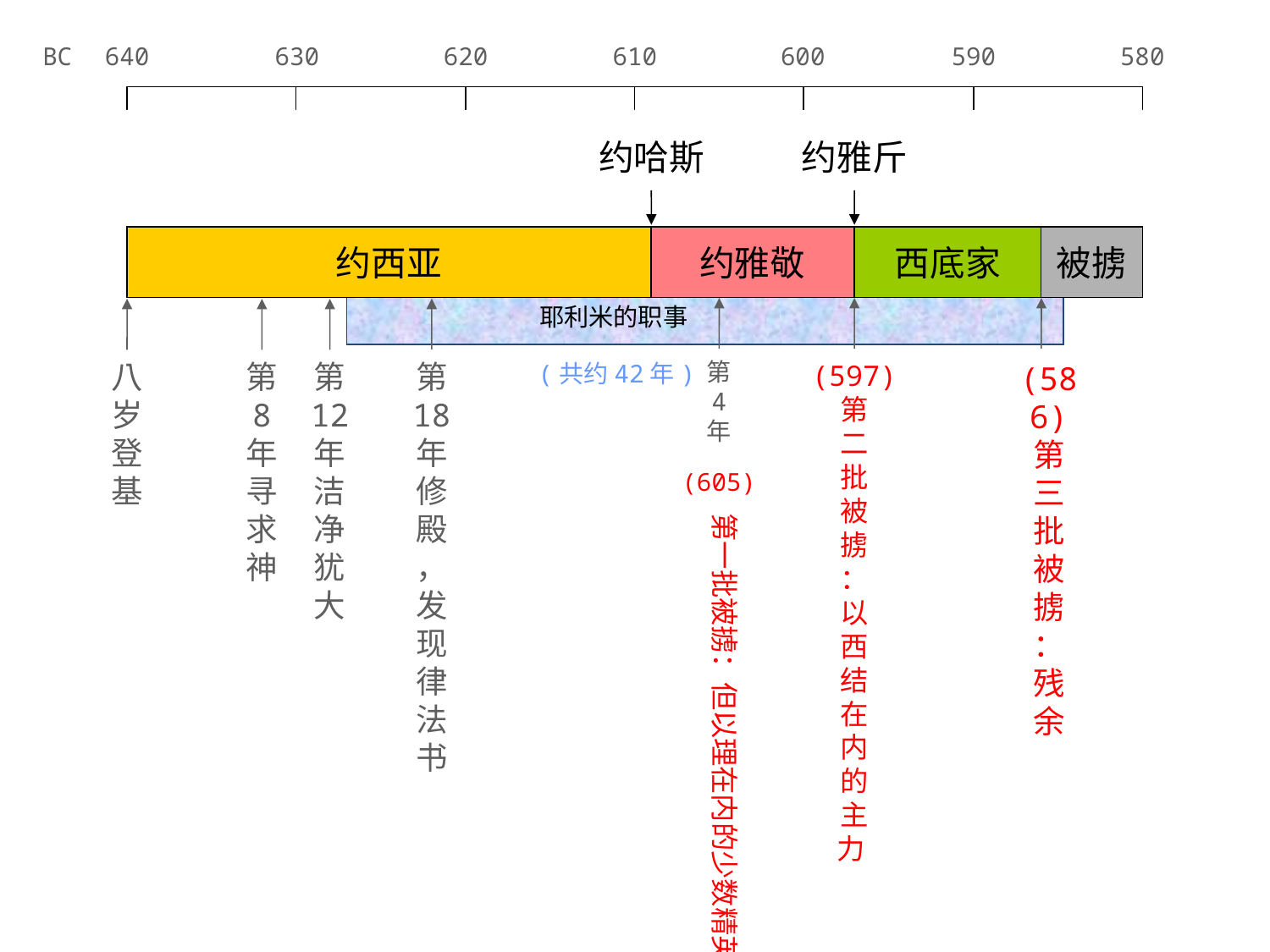

640
630
620
610
600
590
580
BC

约哈斯
约雅斤

约西亚
约雅敬
西底家
被掳
耶利米的职事

第
4
年

(605)

第
18
年
修
殿
，
发
现
律
法
书
八
岁
登
基
第
8
年
寻
求
神
第
12
年
洁
净
犹
大
(共约42年)
(597)
第
二
批
被
掳
：
以
西
结
在
内
的
主
力
(586)
第
三
批
被
掳
：
残
余
 第一批被掳：但以理在内的少数精英